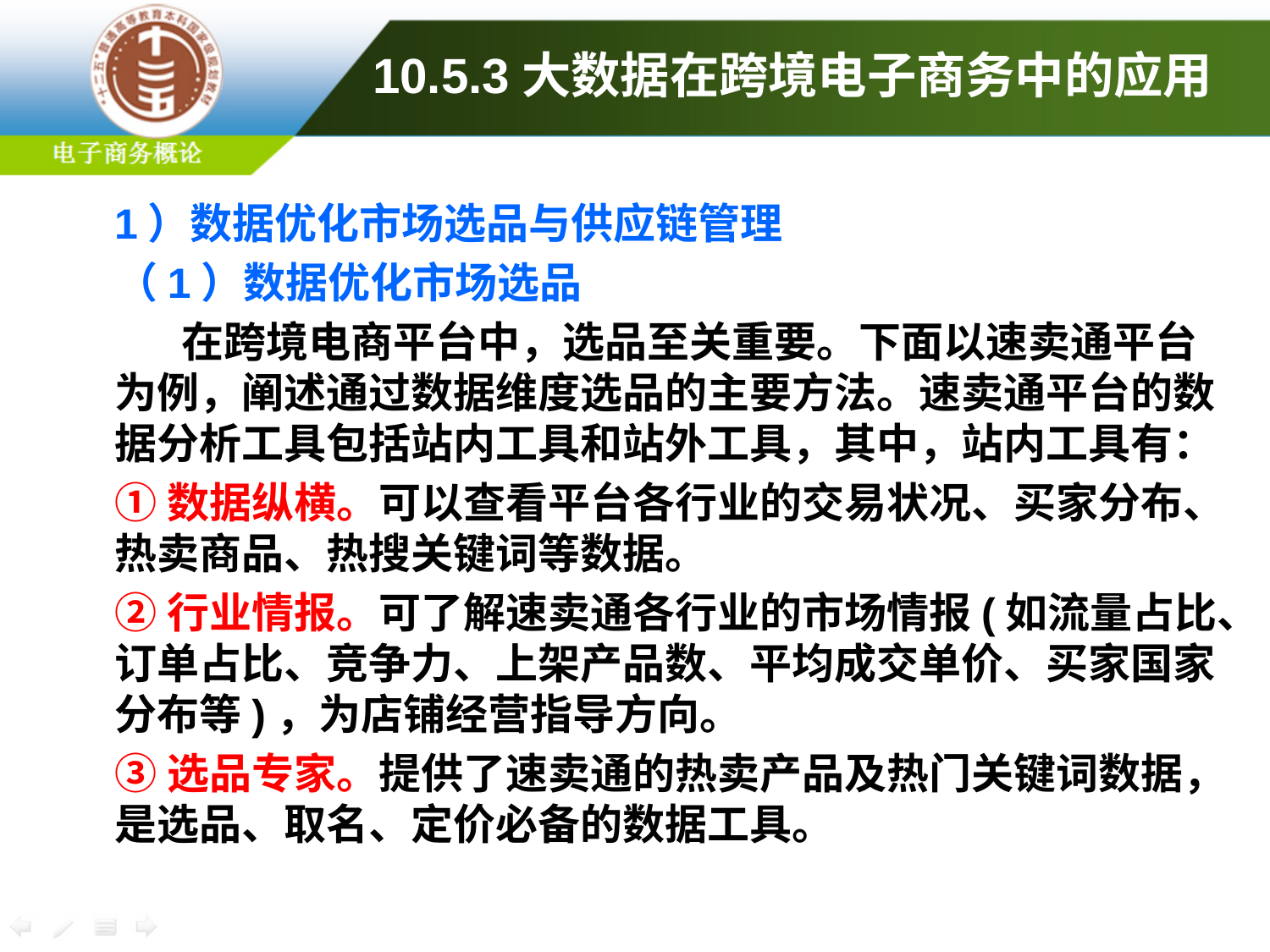

10.5.3大数据在跨境电子商务中的应用
    1）数据优化市场选品与供应链管理
    （1）数据优化市场选品
           在跨境电商平台中，选品至关重要。下面以速卖通平台为例，阐述通过数据维度选品的主要方法。速卖通平台的数据分析工具包括站内工具和站外工具，其中，站内工具有：
     ①数据纵横。可以查看平台各行业的交易状况、买家分布、热卖商品、热搜关键词等数据。
     ②行业情报。可了解速卖通各行业的市场情报(如流量占比、订单占比、竞争力、上架产品数、平均成交单价、买家国家分布等)，为店铺经营指导方向。
     ③选品专家。提供了速卖通的热卖产品及热门关键词数据，是选品、取名、定价必备的数据工具。